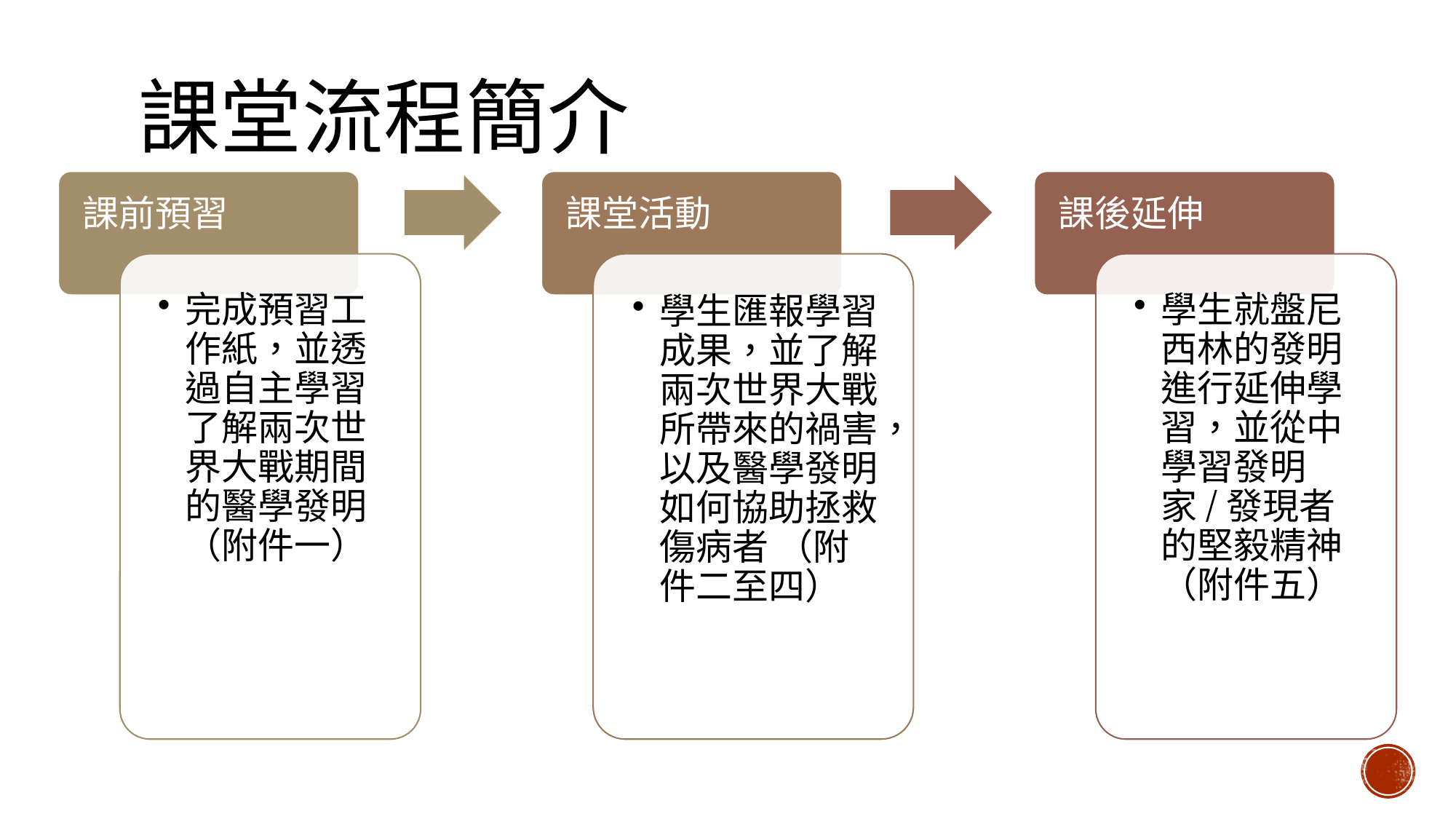

# 課堂流程簡介
課前預習
完成預習工作紙，並透過自主學習了解兩次世界大戰期間的醫學發明（附件一）

課堂活動
學生匯報學習成果，並了解兩次世界大戰所帶來的禍害，以及醫學發明如何協助拯救傷病者 （附件二至四）

課後延伸
學生就盤尼西林的發明進行延伸學習，並從中學習發明家/發現者的堅毅精神（附件五）